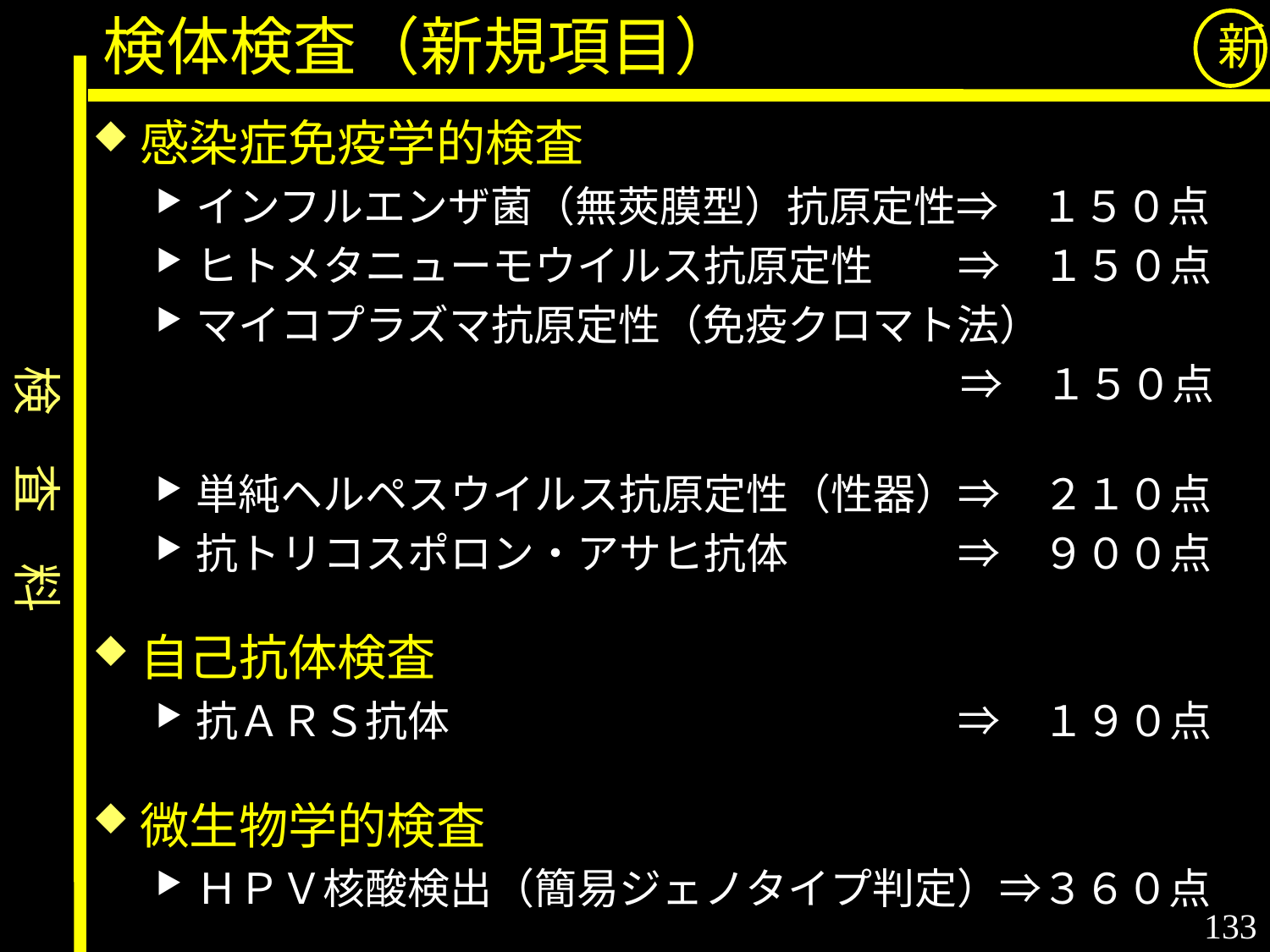

検体検査（新規項目）
新

感染症免疫学的検査
インフルエンザ菌（無莢膜型）抗原定性⇒　１５０点
ヒトメタニューモウイルス抗原定性　　⇒　１５０点
マイコプラズマ抗原定性（免疫クロマト法）
　　　　　　　　　　　　　　　　　　　⇒　１５０点
単純ヘルペスウイルス抗原定性（性器）⇒　２１０点
抗トリコスポロン・アサヒ抗体　　　　⇒　９００点

自己抗体検査
抗ＡＲＳ抗体　　　　　　　　　　　　⇒　１９０点

微生物学的検査
ＨＰＶ核酸検出（簡易ジェノタイプ判定）⇒３６０点

検　査　料
133